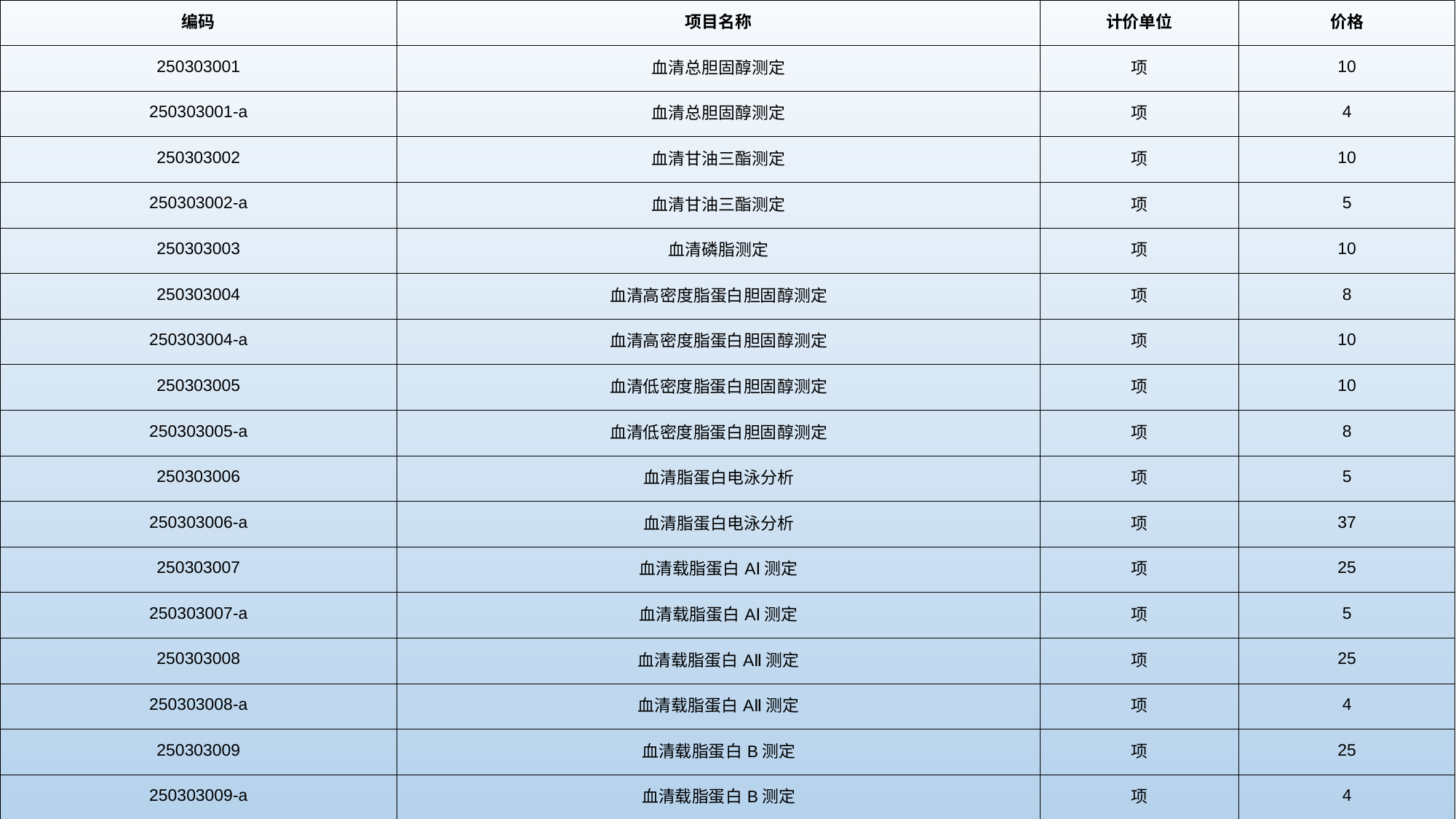

| 编码 | 项目名称 | 计价单位 | 价格 |
| --- | --- | --- | --- |
| 250303001 | 血清总胆固醇测定 | 项 | 10 |
| 250303001-a | 血清总胆固醇测定 | 项 | 4 |
| 250303002 | 血清甘油三酯测定 | 项 | 10 |
| 250303002-a | 血清甘油三酯测定 | 项 | 5 |
| 250303003 | 血清磷脂测定 | 项 | 10 |
| 250303004 | 血清高密度脂蛋白胆固醇测定 | 项 | 8 |
| 250303004-a | 血清高密度脂蛋白胆固醇测定 | 项 | 10 |
| 250303005 | 血清低密度脂蛋白胆固醇测定 | 项 | 10 |
| 250303005-a | 血清低密度脂蛋白胆固醇测定 | 项 | 8 |
| 250303006 | 血清脂蛋白电泳分析 | 项 | 5 |
| 250303006-a | 血清脂蛋白电泳分析 | 项 | 37 |
| 250303007 | 血清载脂蛋白AⅠ测定 | 项 | 25 |
| 250303007-a | 血清载脂蛋白AⅠ测定 | 项 | 5 |
| 250303008 | 血清载脂蛋白AⅡ测定 | 项 | 25 |
| 250303008-a | 血清载脂蛋白AⅡ测定 | 项 | 4 |
| 250303009 | 血清载脂蛋白B测定 | 项 | 25 |
| 250303009-a | 血清载脂蛋白B测定 | 项 | 4 |